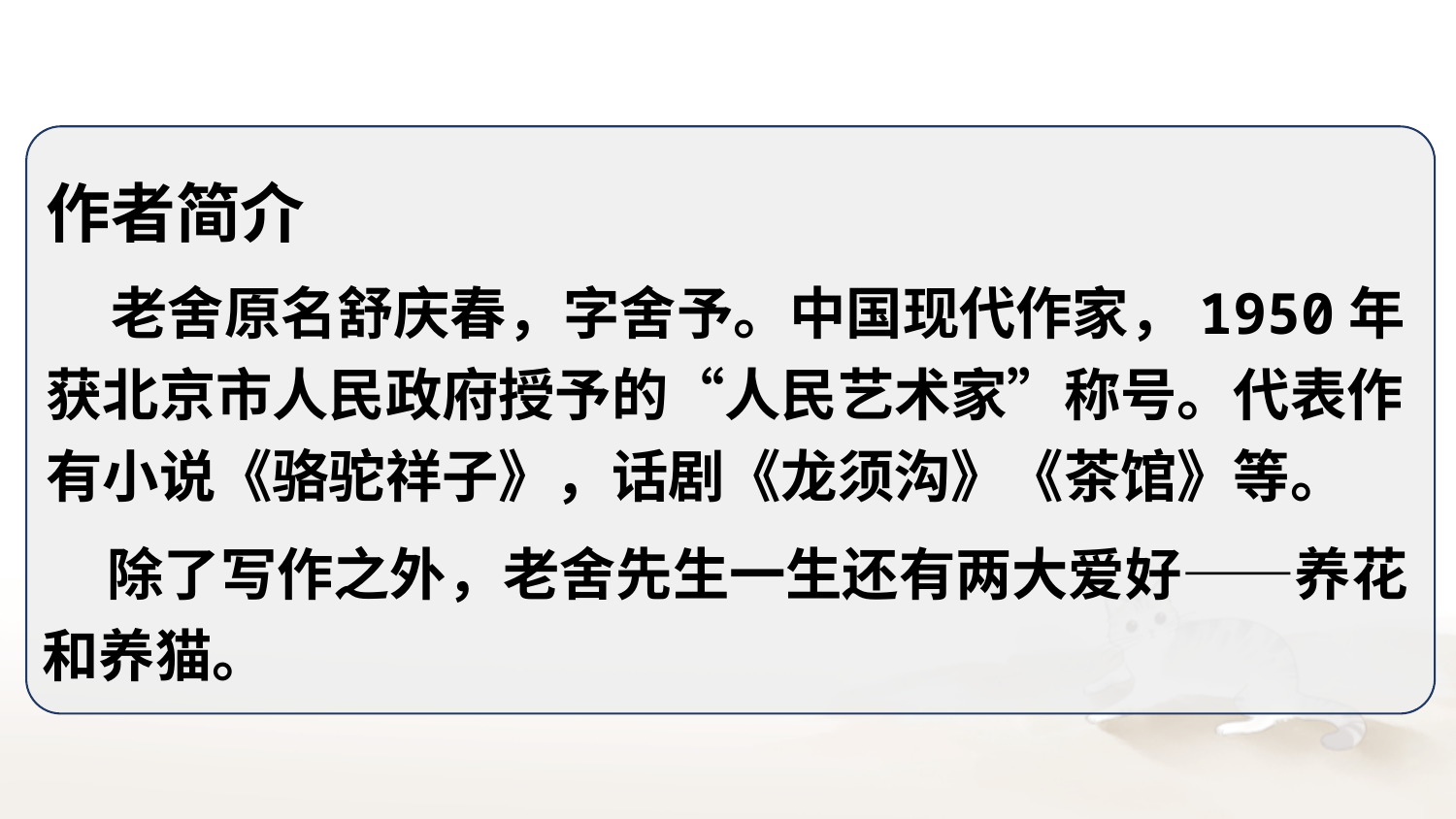

作者简介
    老舍原名舒庆春，字舍予。中国现代作家，1950年获北京市人民政府授予的“人民艺术家”称号。代表作有小说《骆驼祥子》，话剧《龙须沟》《茶馆》等。
    除了写作之外，老舍先生一生还有两大爱好——养花和养猫。